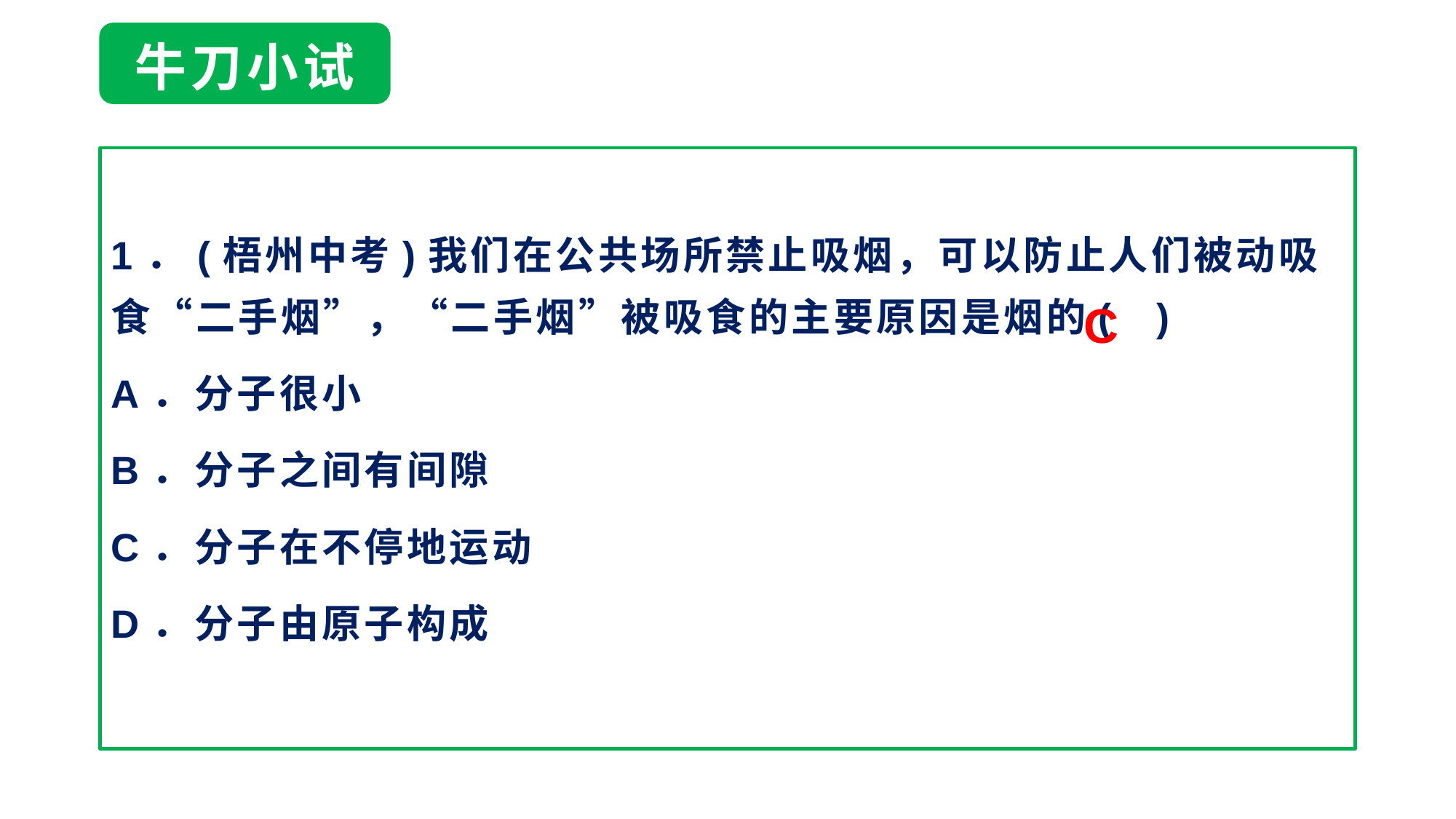

# 牛刀小试

1．(梧州中考)我们在公共场所禁止吸烟，可以防止人们被动吸食“二手烟”，“二手烟”被吸食的主要原因是烟的(   )
A．分子很小
B．分子之间有间隙
C．分子在不停地运动
D．分子由原子构成

C